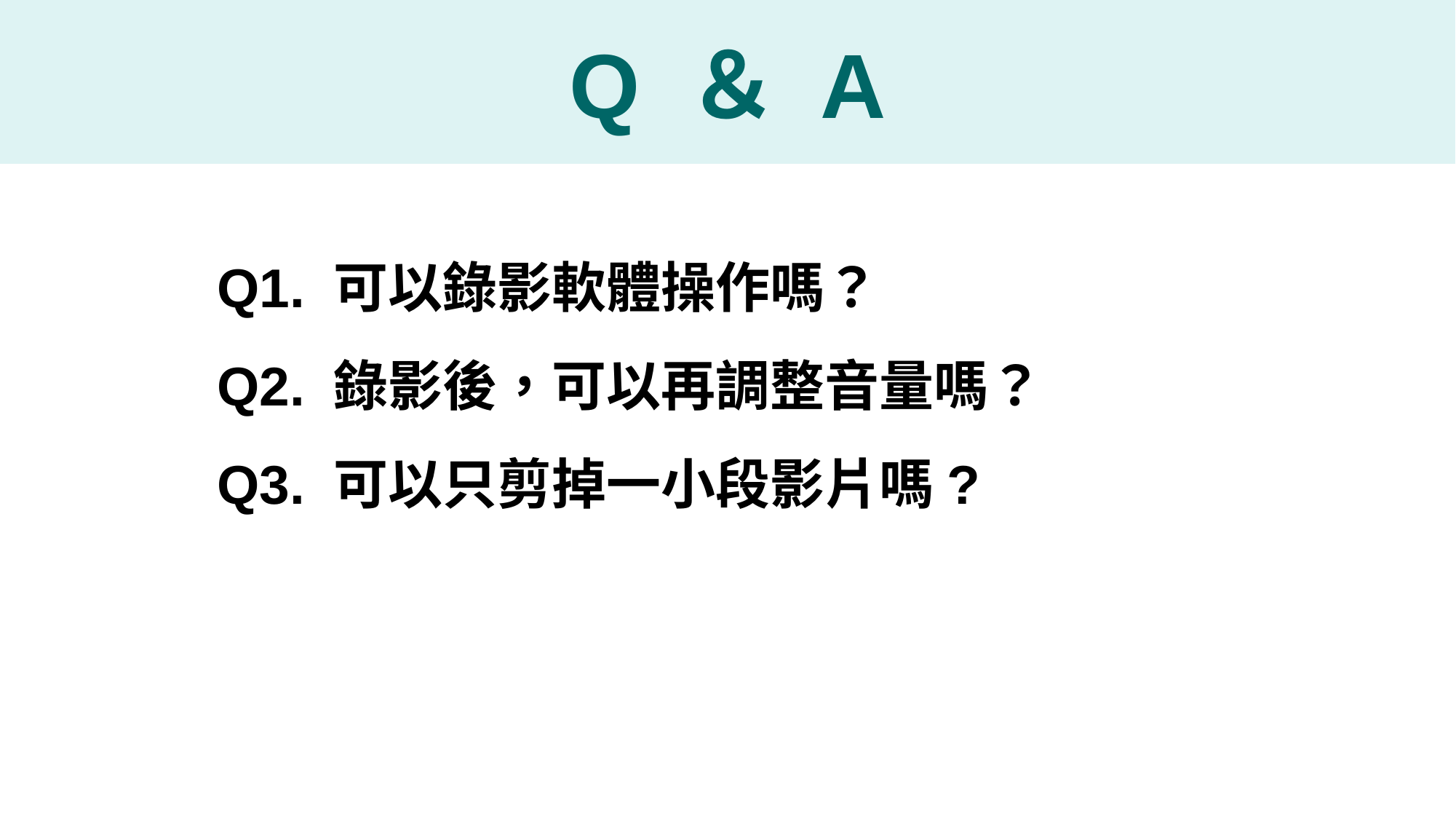

Q ＆ A
Q1. 可以錄影軟體操作嗎？
Q2. 錄影後，可以再調整音量嗎？
Q3. 可以只剪掉一小段影片嗎?
12